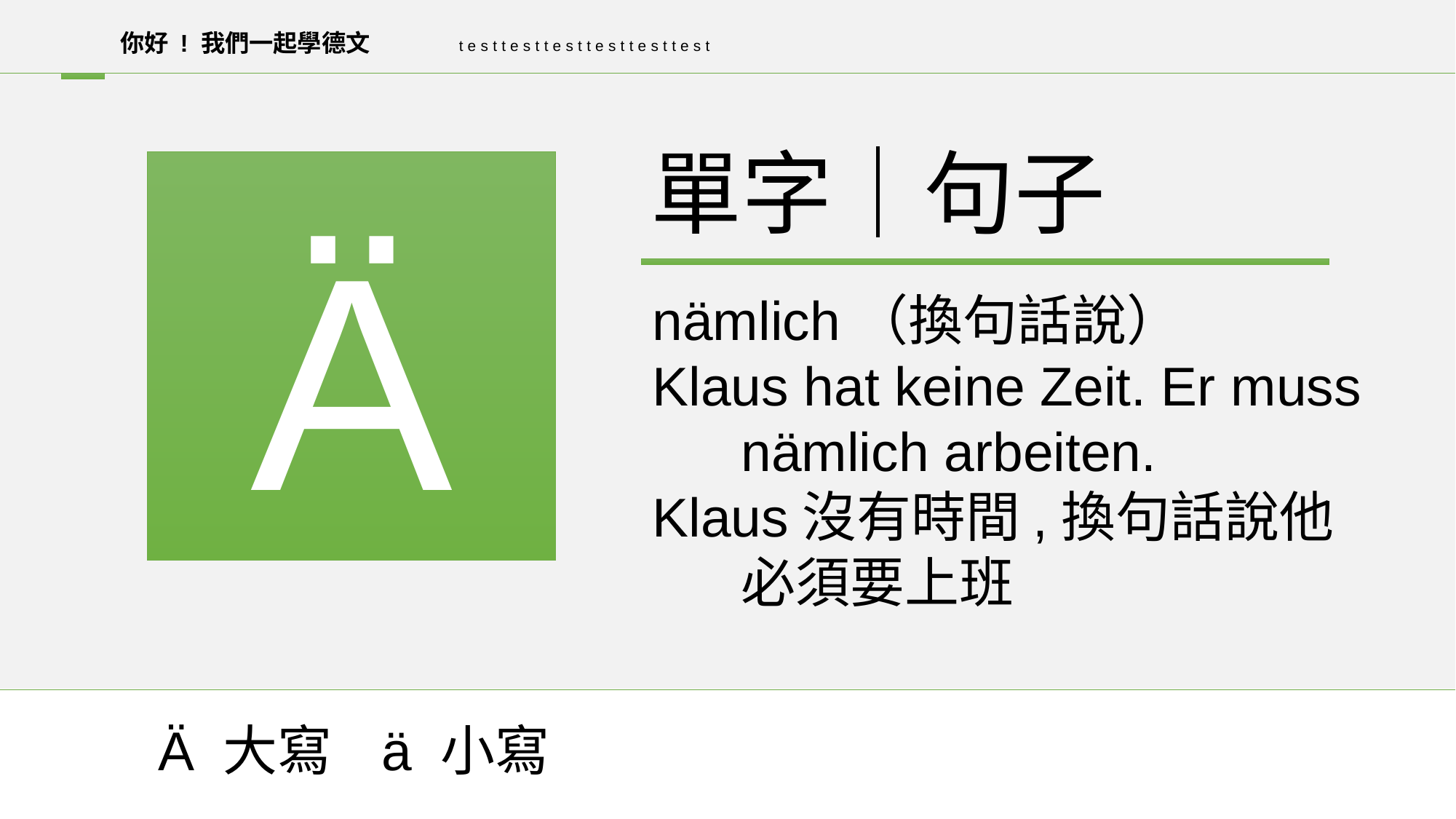

你好 ! 我們一起學德文
testtesttesttesttesttest

單字│句子

Ä

nämlich（換句話說）
Klaus hat keine Zeit. Er muss nämlich arbeiten.
Klaus沒有時間,換句話說他必須要上班

Ä 大寫   ä 小寫